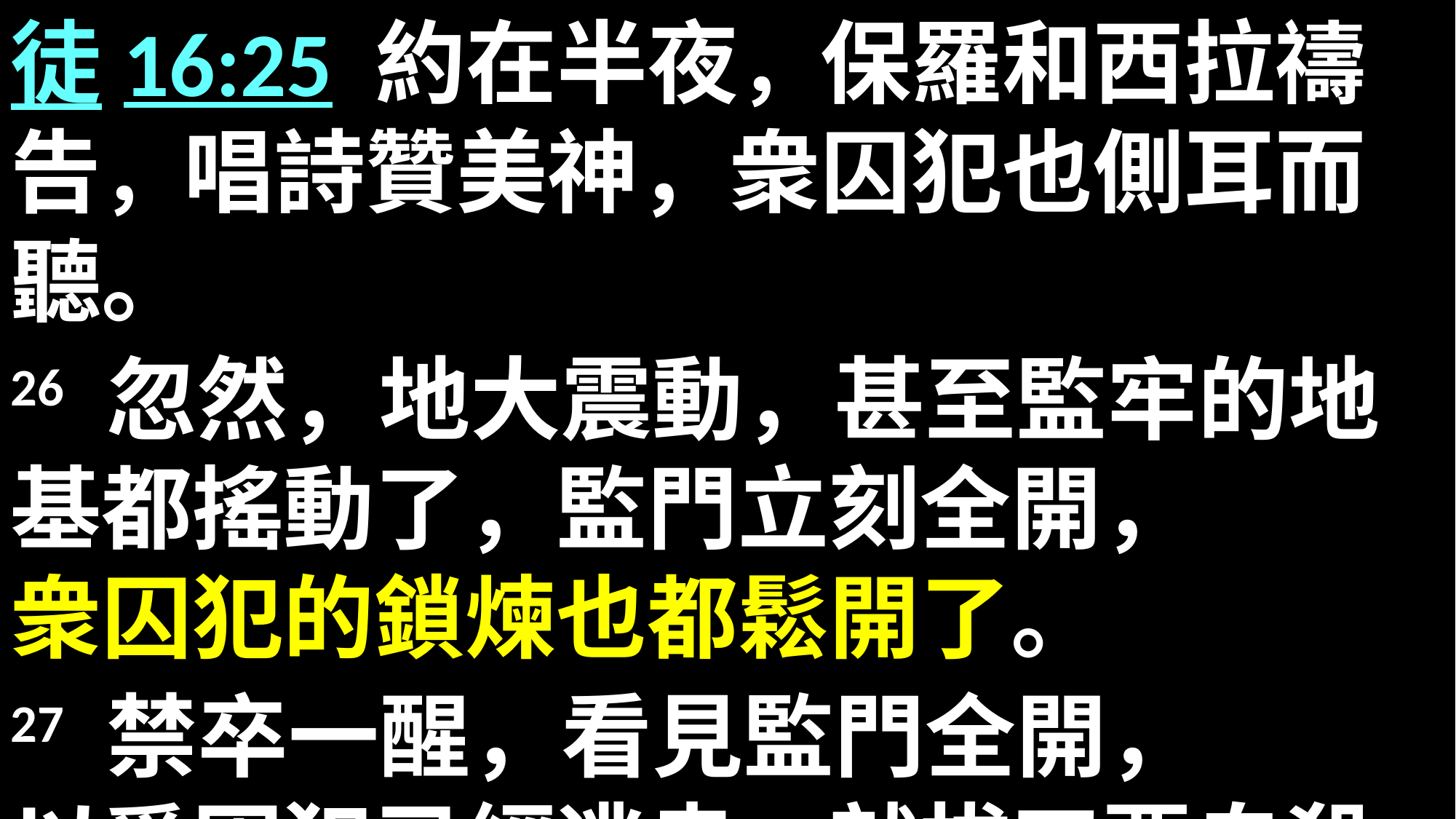

徒16:25 約在半夜，保羅和西拉禱告，唱詩贊美神，衆囚犯也側耳而聽。
26 忽然，地大震動，甚至監牢的地基都搖動了，監門立刻全開，
衆囚犯的鎖煉也都鬆開了。
27 禁卒一醒，看見監門全開，
以爲囚犯已經逃走，就拔刀要自殺。